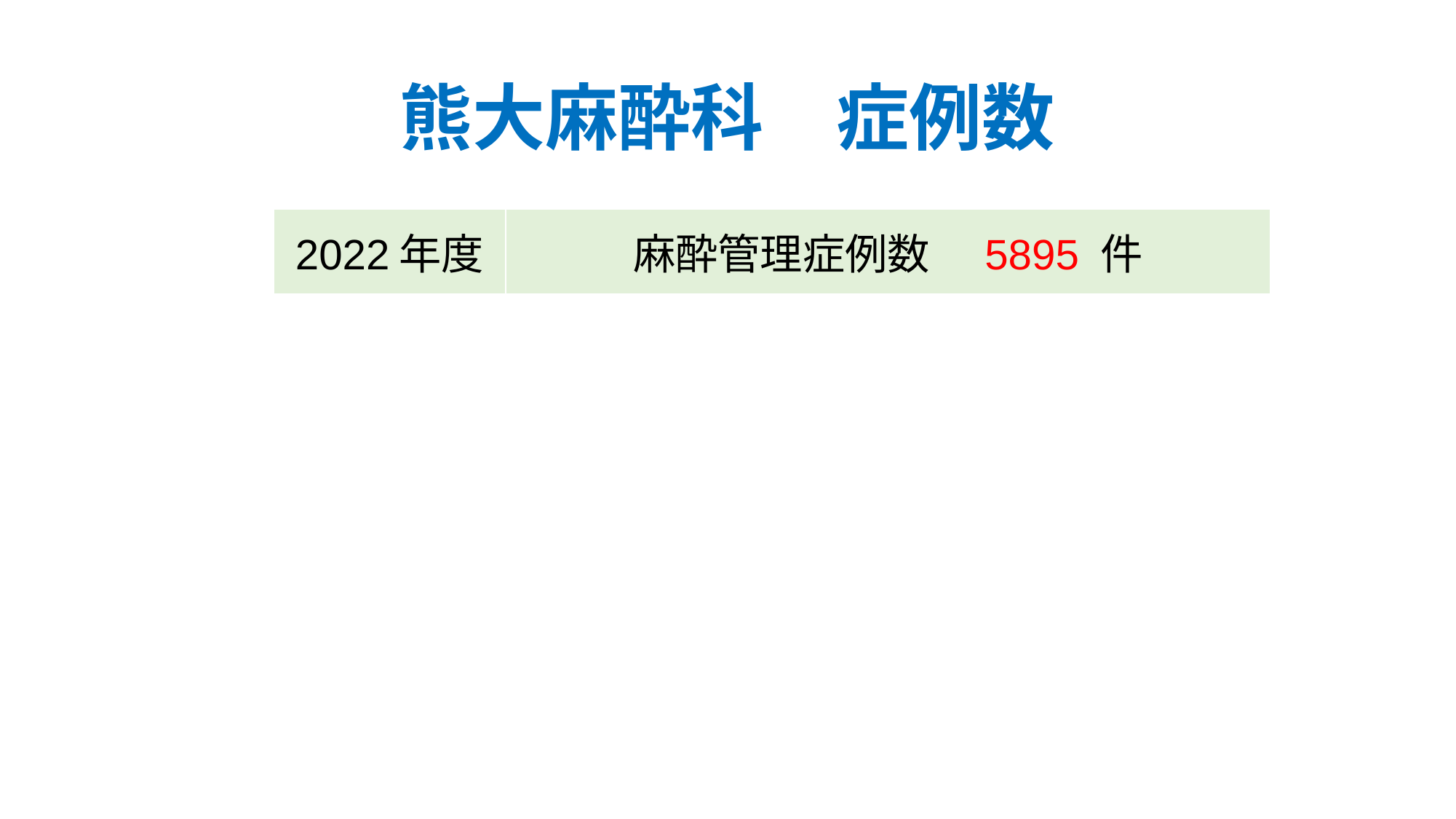

# 熊大麻酔科　症例数
| 2022年度 | 麻酔管理症例数　5895 件 |
| --- | --- |